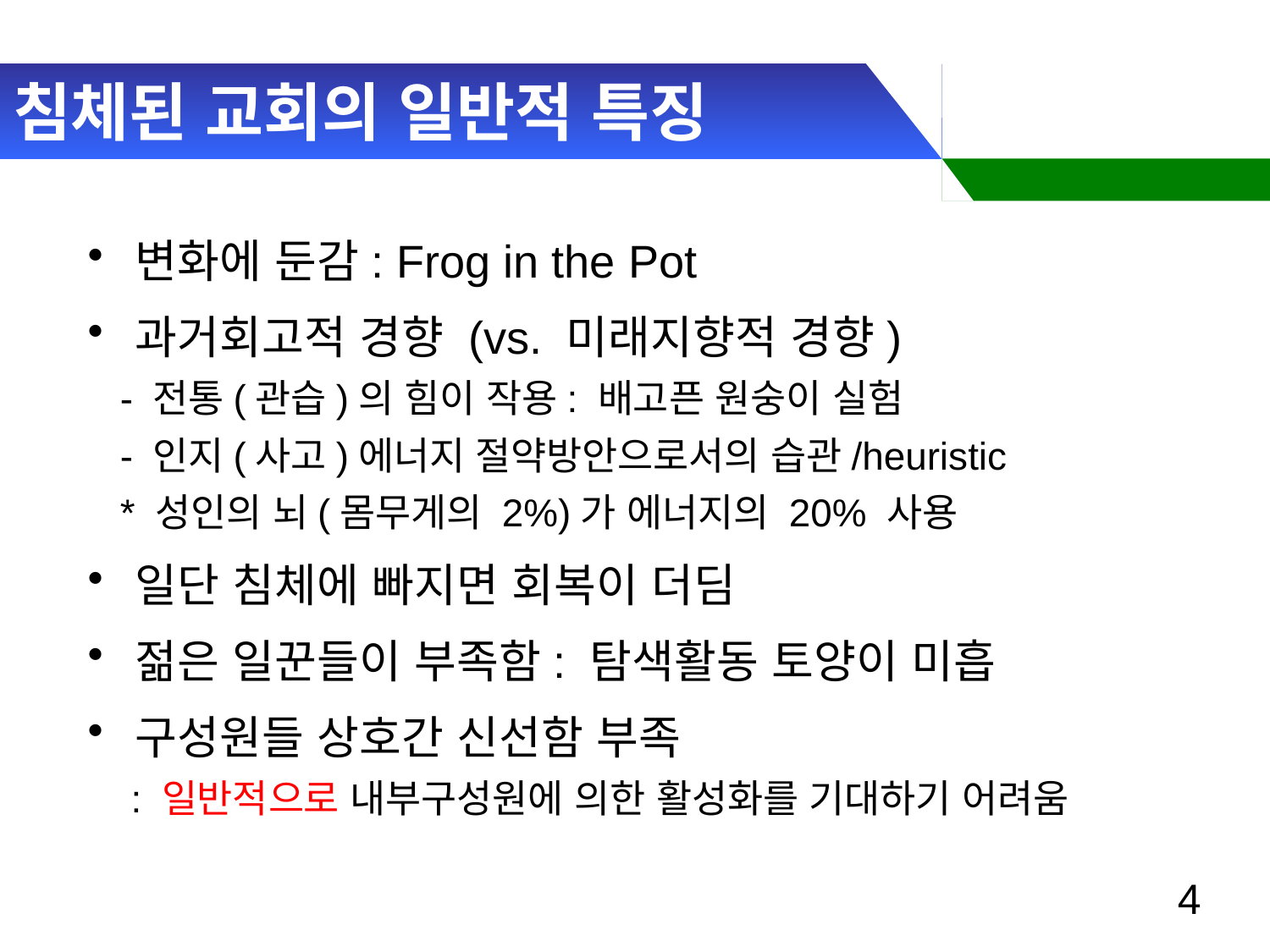

# 침체된 교회의 일반적 특징
변화에 둔감: Frog in the Pot
과거회고적 경향 (vs. 미래지향적 경향)
   - 전통(관습)의 힘이 작용: 배고픈 원숭이 실험
   - 인지(사고)에너지 절약방안으로서의 습관/heuristic
   * 성인의 뇌(몸무게의 2%)가 에너지의 20% 사용
일단 침체에 빠지면 회복이 더딤
젊은 일꾼들이 부족함: 탐색활동 토양이 미흡
구성원들 상호간 신선함 부족
    : 일반적으로 내부구성원에 의한 활성화를 기대하기 어려움
4